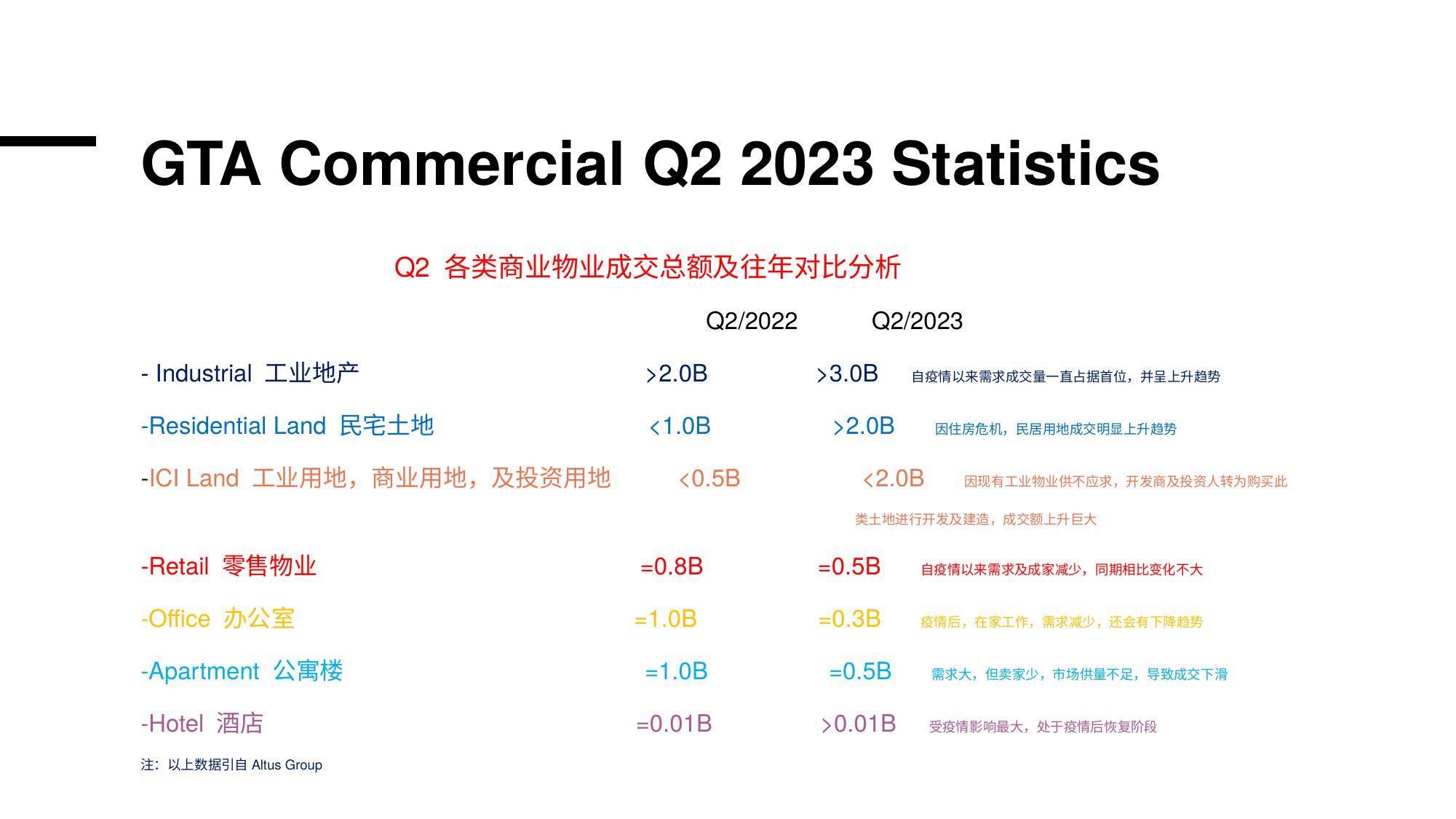

# GTA Commercial Q2 2023 Statistics
                                  Q2 各类商业物业成交总额及往年对比分析
                                                                                    Q2/2022           Q2/2023
- Industrial 工业地产                                                   >2.0B                >3.0B    自疫情以来需求成交量一直占据首位，并呈上升趋势
-Residential Land 民宅土地                                      <1.0B                  >2.0B     因住房危机，民居用地成交明显上升趋势
-ICI Land 工业用地，商业用地，及投资用地           <0.5B                  <2.0B     因现有工业物业供不应求，开发商及投资人转为购买此
                                                                                                                                                                                                                                      类土地进行开发及建造，成交额上升巨大
-Retail 零售物业                                                          =0.8B                 =0.5B     自疫情以来需求及成家减少，同期相比变化不大
-Office 办公室                                                             =1.0B                  =0.3B     疫情后，在家工作，需求减少，还会有下降趋势
-Apartment 公寓楼                                                      =1.0B                  =0.5B     需求大，但卖家少，市场供量不足，导致成交下滑
-Hotel 酒店                                                                   =0.01B                >0.01B    受疫情影响最大，处于疫情后恢复阶段
注：以上数据引自Altus Group